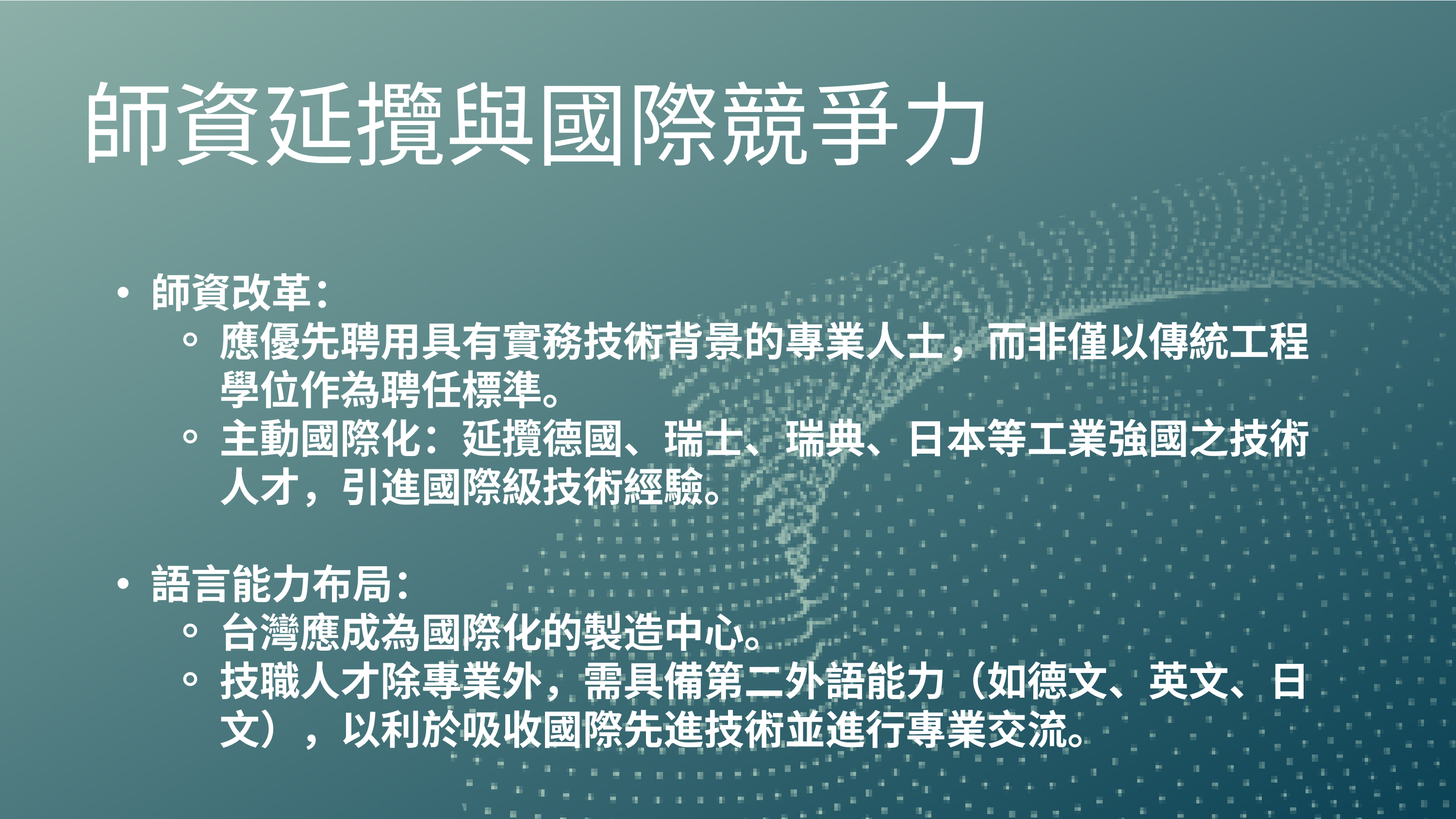

師資延攬與國際競爭力

師資改革：
應優先聘用具有實務技術背景的專業人士，而非僅以傳統工程學位作為聘任標準。
主動國際化：延攬德國、瑞士、瑞典、日本等工業強國之技術人才，引進國際級技術經驗。

語言能力布局：
台灣應成為國際化的製造中心。
技職人才除專業外，需具備第二外語能力（如德文、英文、日文），以利於吸收國際先進技術並進行專業交流。